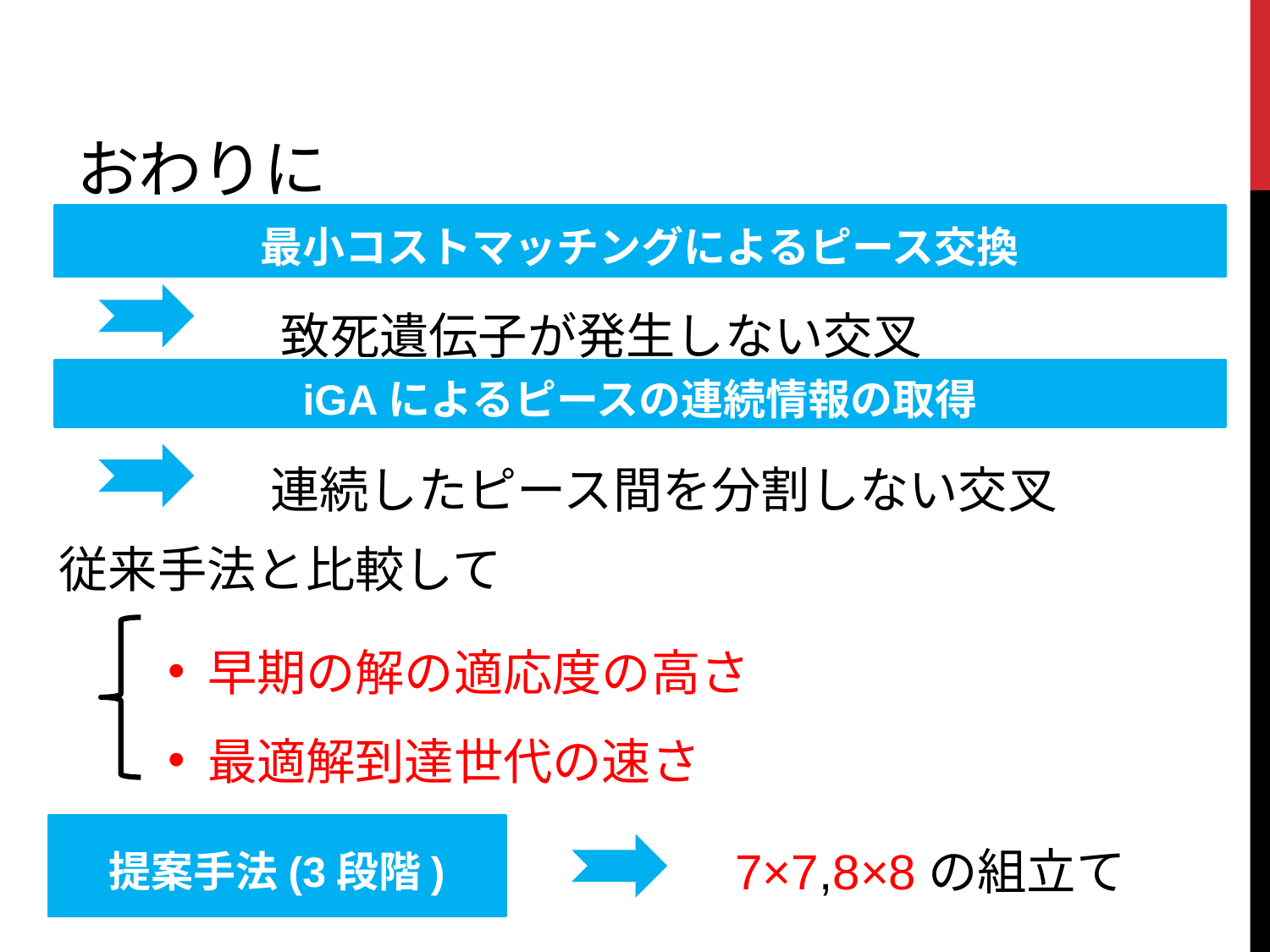

# おわりに
最小コストマッチングによるピース交換

致死遺伝子が発生しない交叉
iGAによるピースの連続情報の取得

連続したピース間を分割しない交叉
従来手法と比較して
早期の解の適応度の高さ
最適解到達世代の速さ

提案手法(3段階)
7×7,8×8の組立て